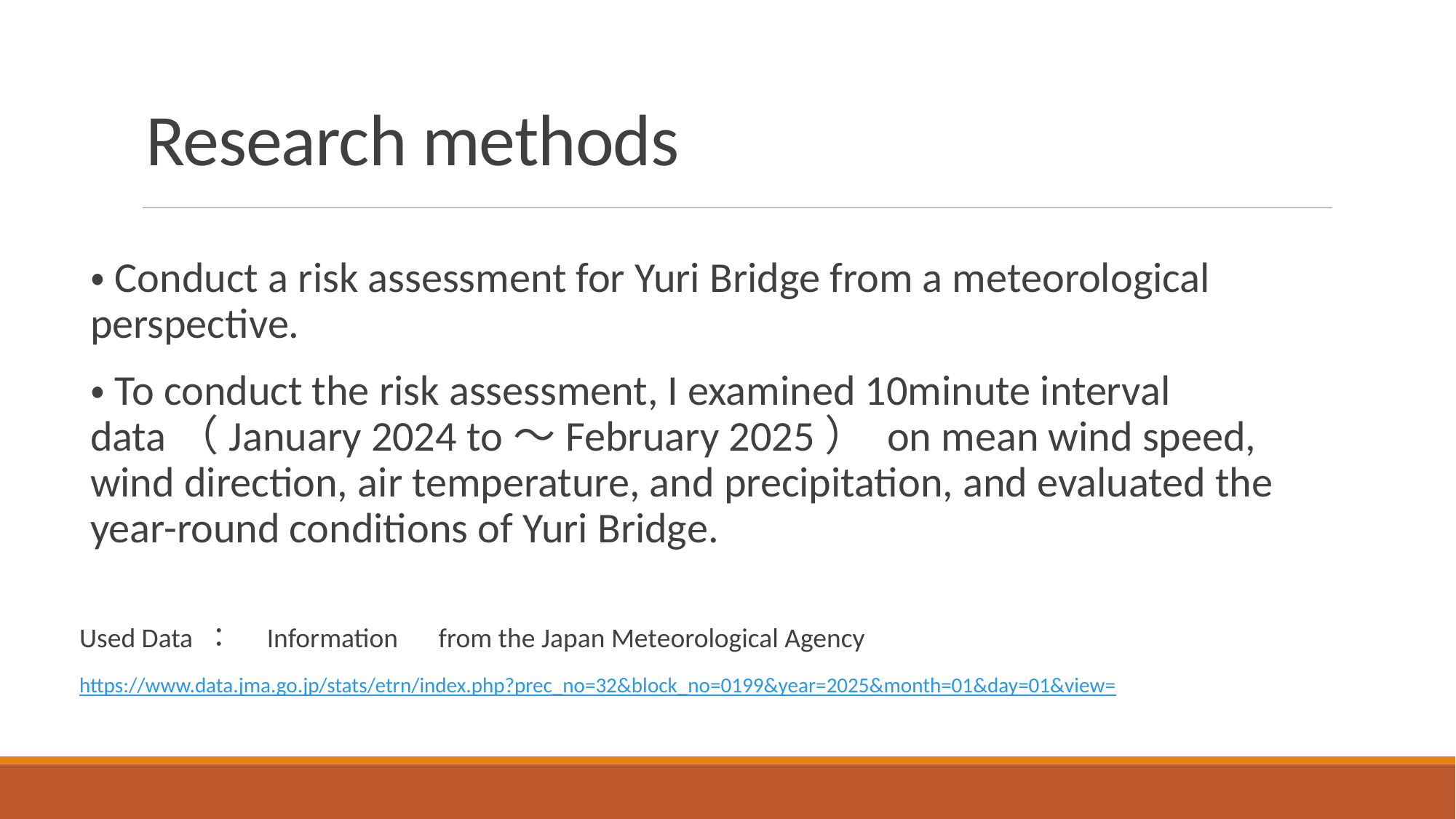

# Research methods
・Conduct a risk assessment for Yuri Bridge from a meteorological perspective.
・To conduct the risk assessment, I examined 10minute interval data（January 2024 to～February 2025） on mean wind speed, wind direction, air temperature, and precipitation, and evaluated the year-round conditions of Yuri Bridge.

Used Data ：　Information　from the Japan Meteorological Agency
https://www.data.jma.go.jp/stats/etrn/index.php?prec_no=32&block_no=0199&year=2025&month=01&day=01&view=